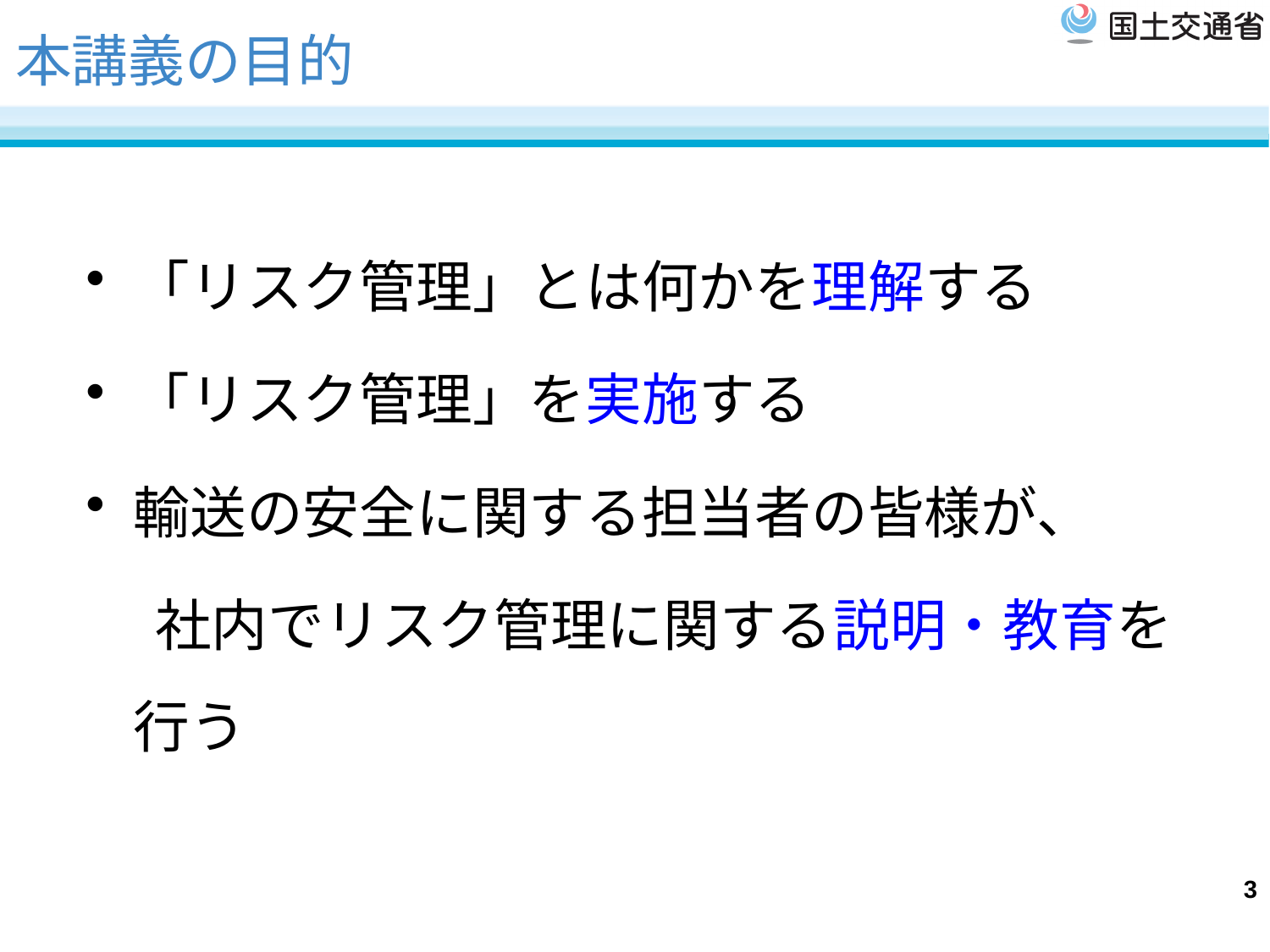

# 本講義の目的

「リスク管理」とは何かを理解する
「リスク管理」を実施する
輸送の安全に関する担当者の皆様が、
　 社内でリスク管理に関する説明・教育を行う
3